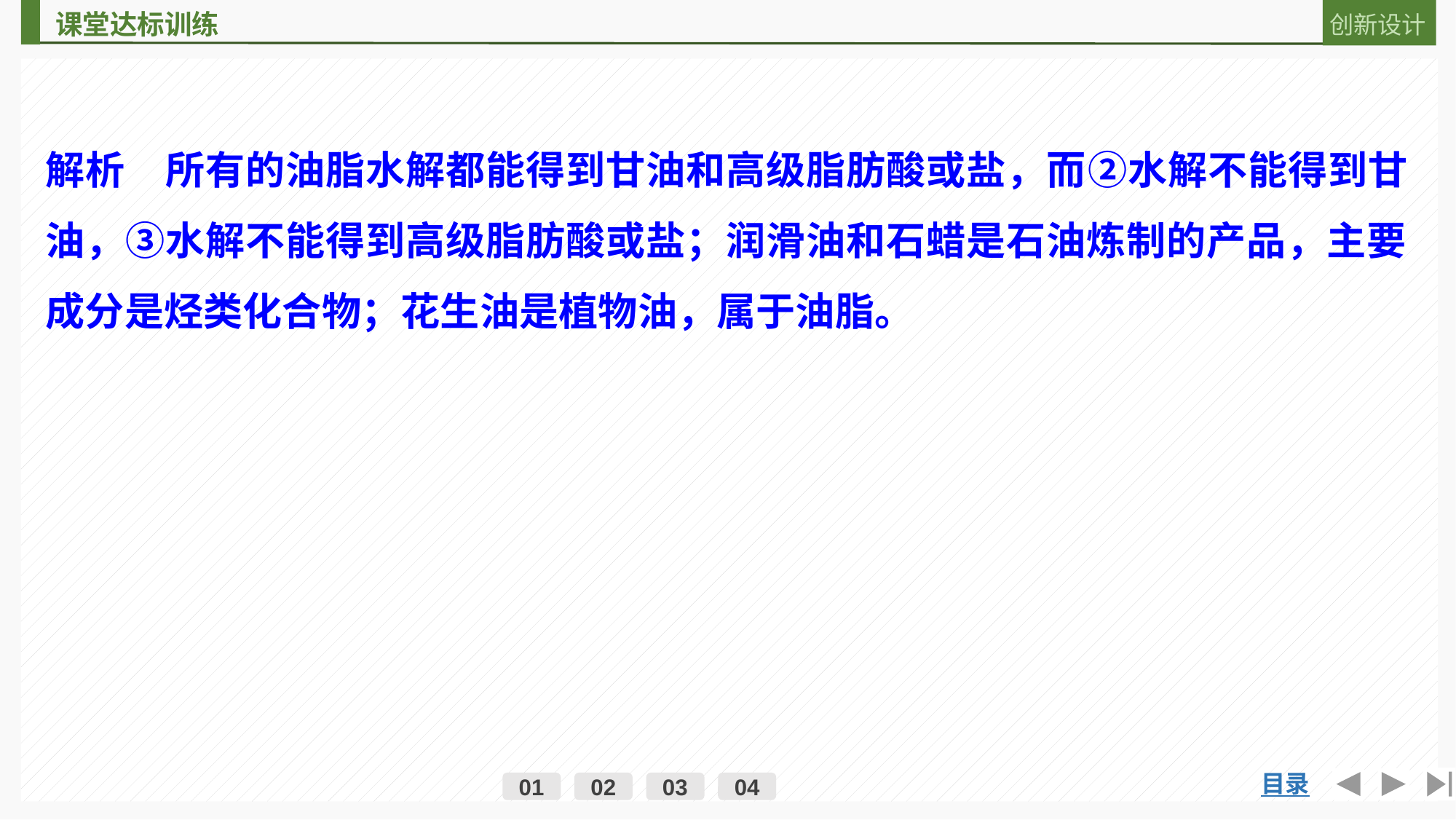

解析　所有的油脂水解都能得到甘油和高级脂肪酸或盐，而②水解不能得到甘油，③水解不能得到高级脂肪酸或盐；润滑油和石蜡是石油炼制的产品，主要成分是烃类化合物；花生油是植物油，属于油脂。